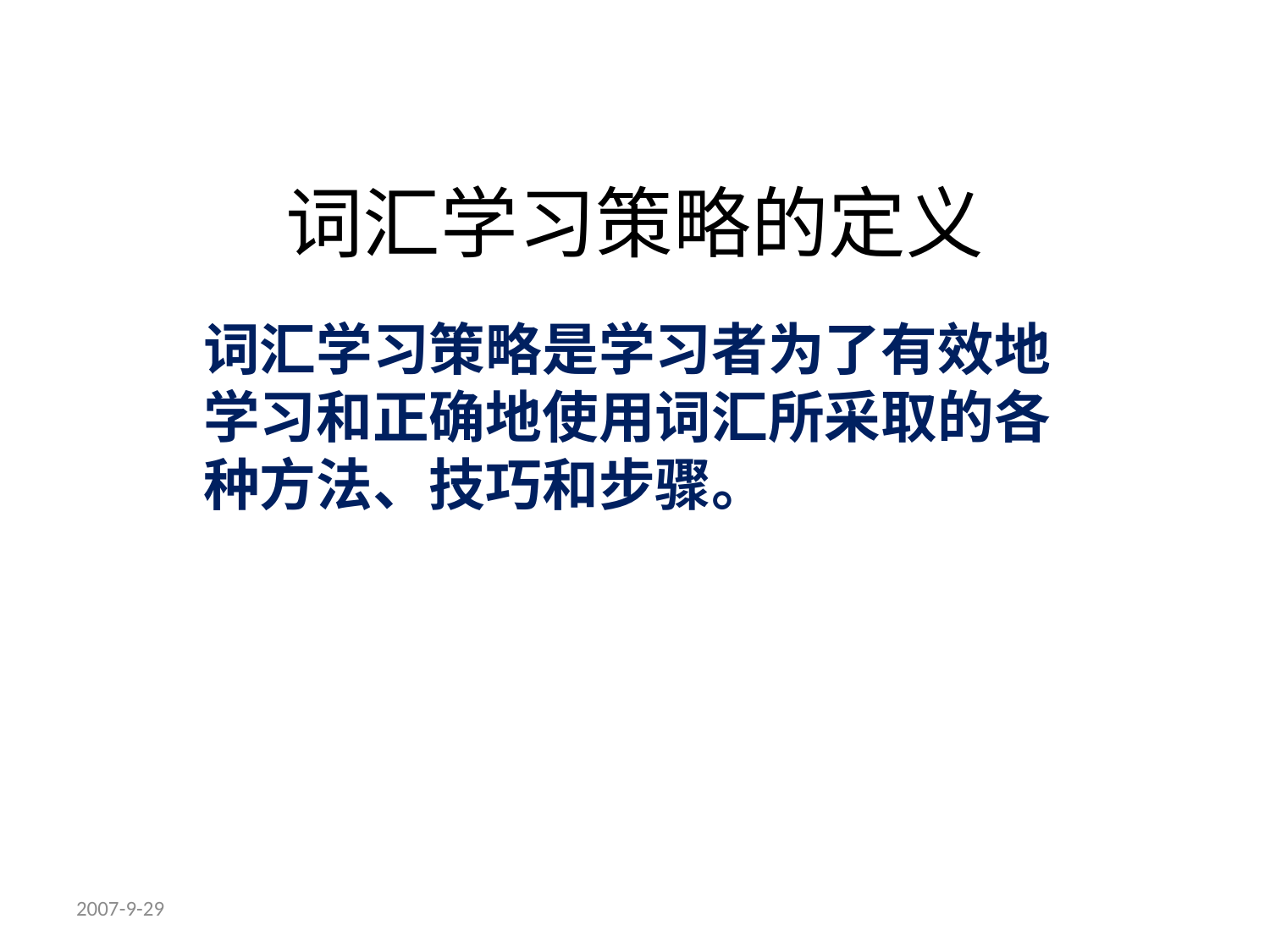

# 词汇学习策略的定义
词汇学习策略是学习者为了有效地学习和正确地使用词汇所采取的各种方法、技巧和步骤。

2007-9-29